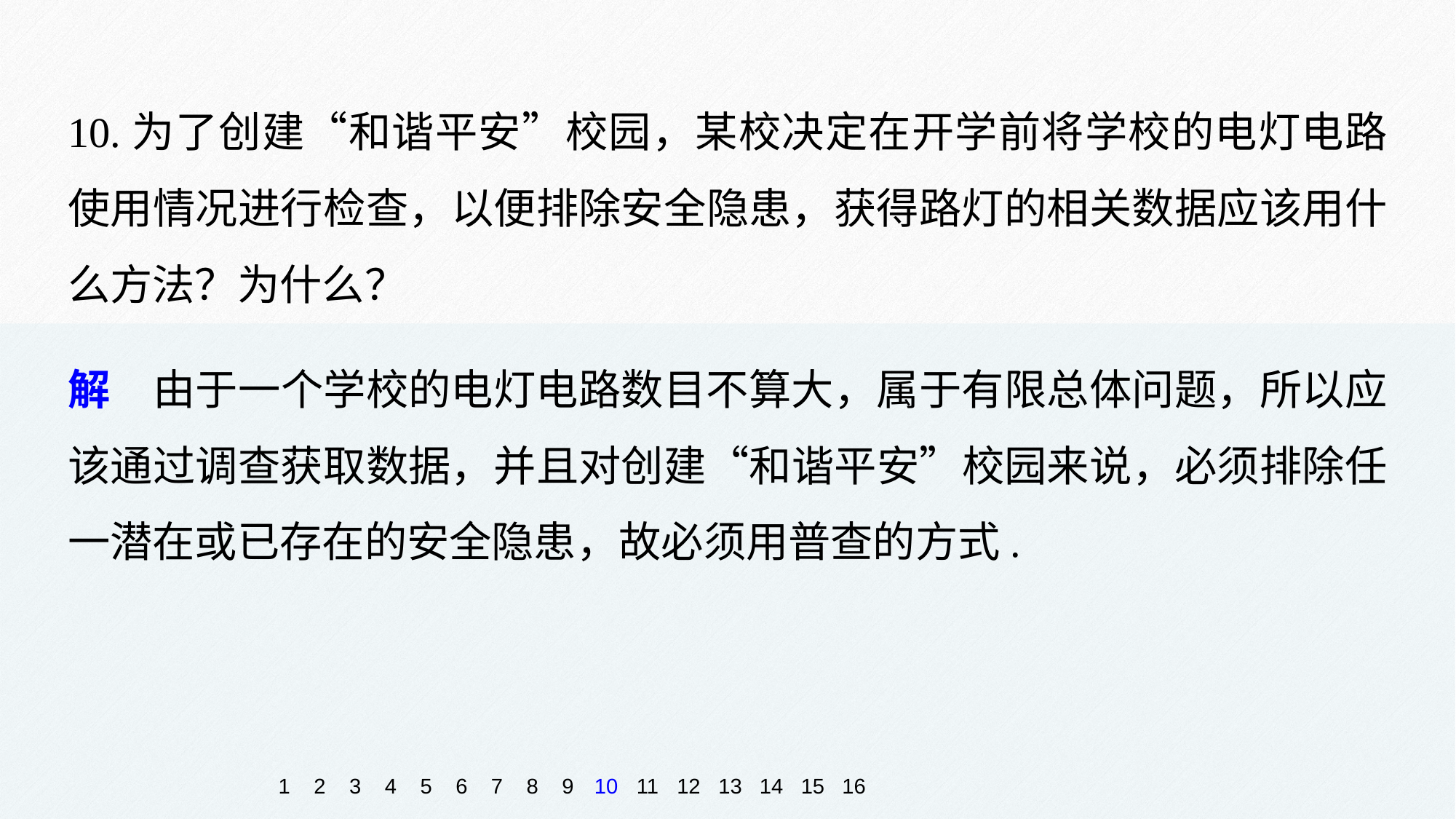

10.为了创建“和谐平安”校园，某校决定在开学前将学校的电灯电路使用情况进行检查，以便排除安全隐患，获得路灯的相关数据应该用什么方法？为什么？
解　由于一个学校的电灯电路数目不算大，属于有限总体问题，所以应该通过调查获取数据，并且对创建“和谐平安”校园来说，必须排除任一潜在或已存在的安全隐患，故必须用普查的方式.
1
2
3
4
5
6
7
8
9
10
11
12
13
14
15
16